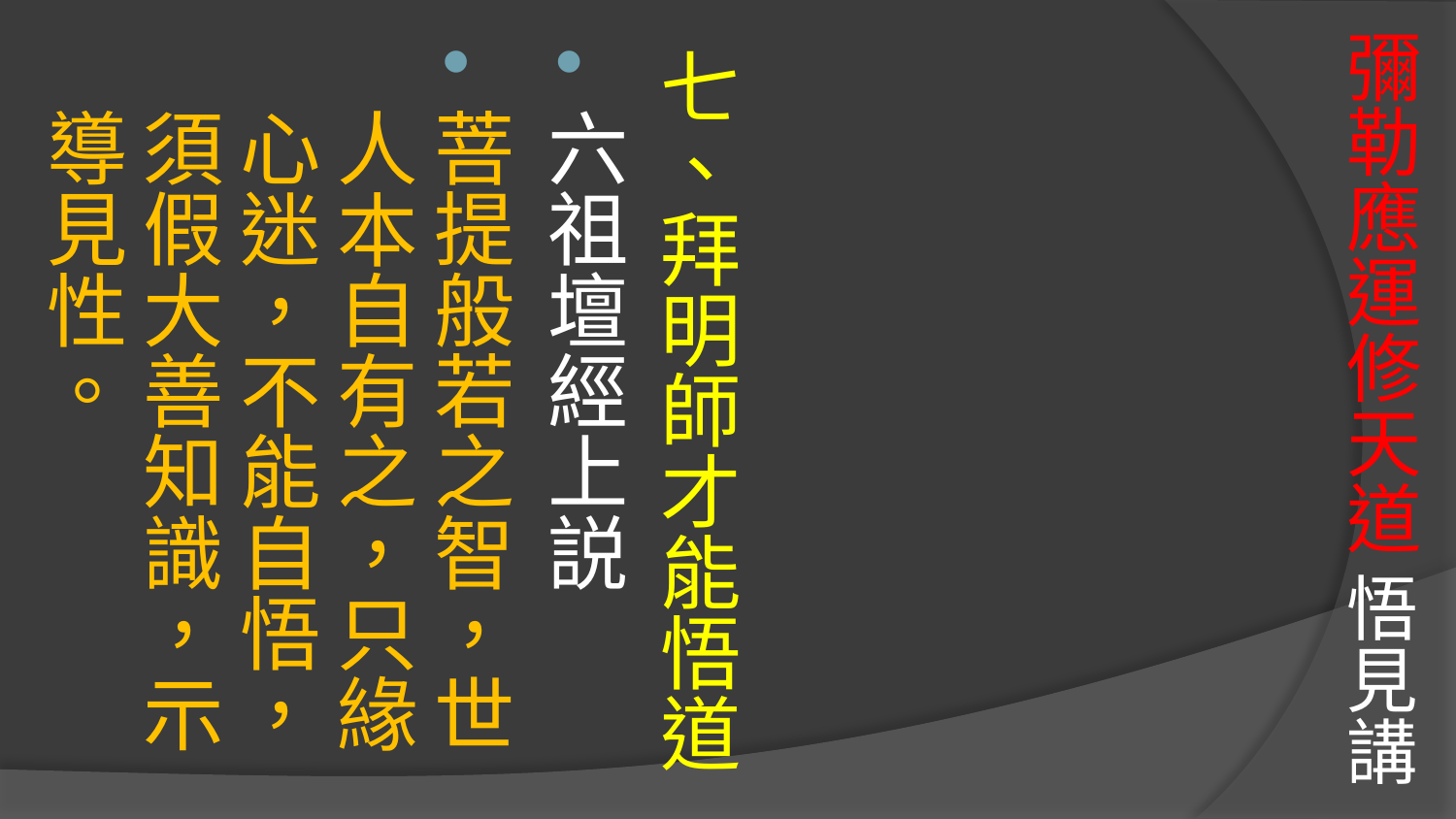

# 彌勒應運修天道 悟見講
七、拜明師才能悟道
六祖壇經上説
菩提般若之智，世人本自有之，只緣心迷，不能自悟，須假大善知識，示導見性。